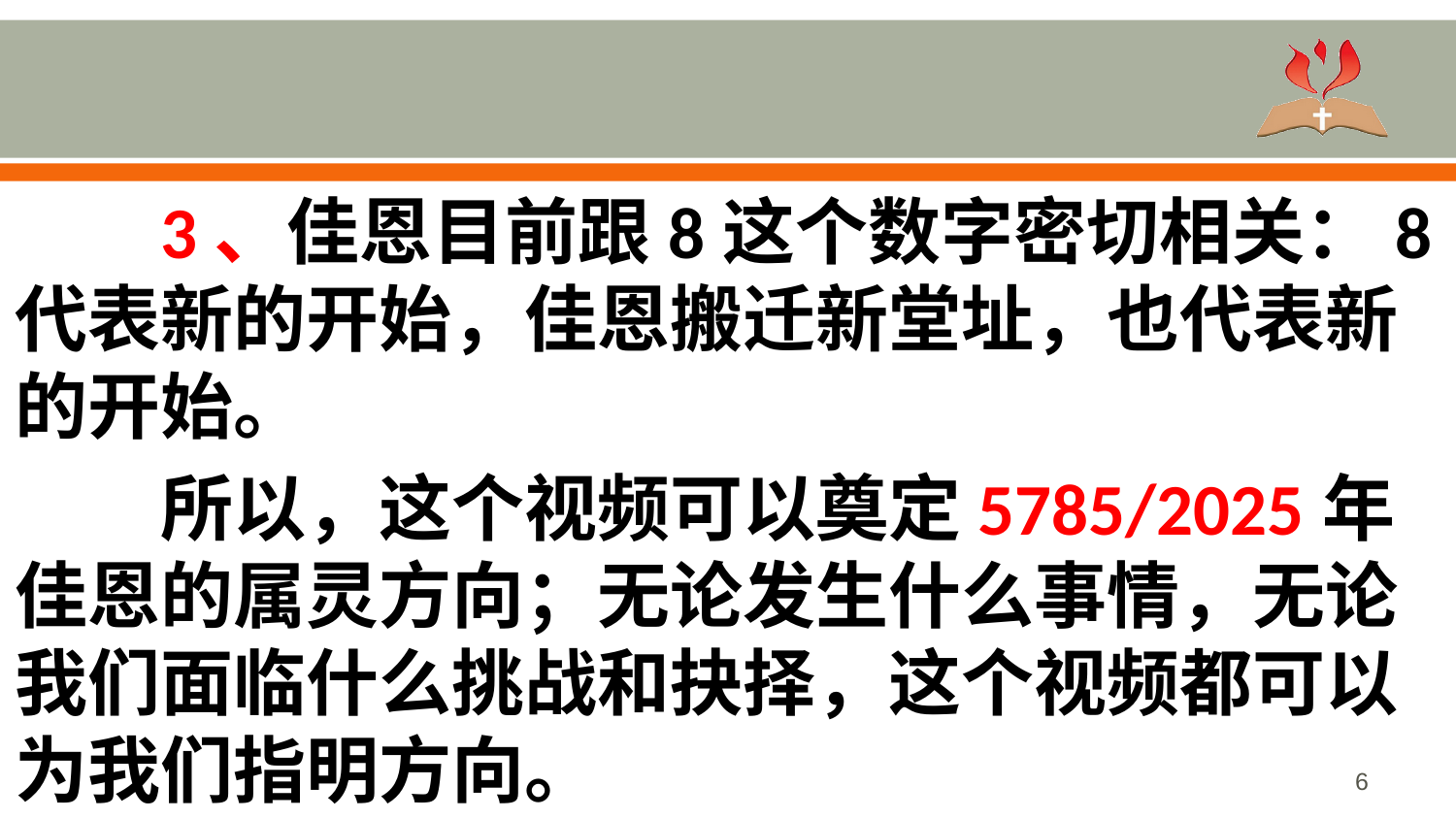

3、佳恩目前跟8这个数字密切相关：8代表新的开始，佳恩搬迁新堂址，也代表新的开始。
	所以，这个视频可以奠定5785/2025年佳恩的属灵方向；无论发生什么事情，无论我们面临什么挑战和抉择，这个视频都可以为我们指明方向。

6